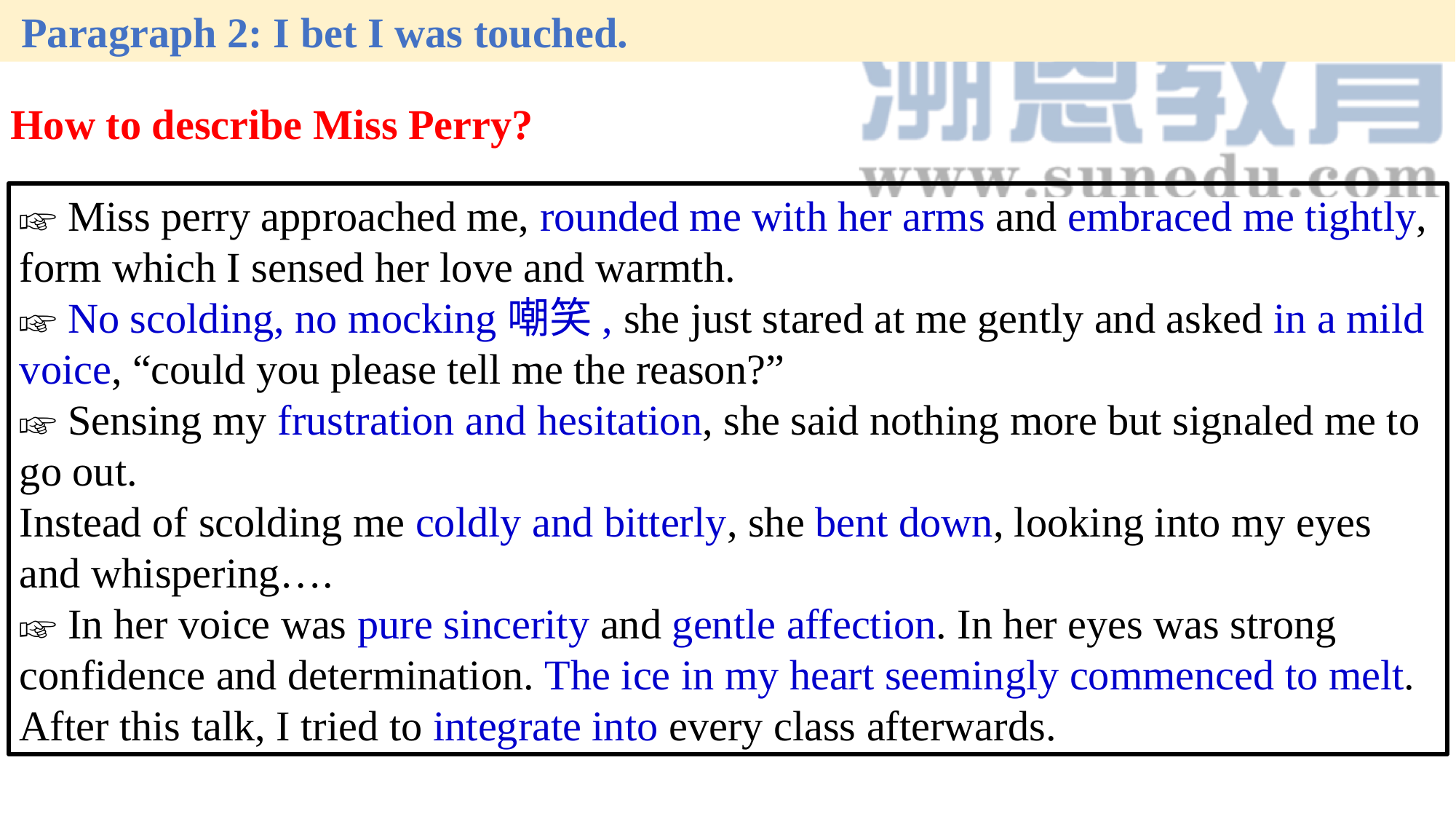

Paragraph 2: I bet I was touched.
How to describe Miss Perry?
☞ Miss perry approached me, rounded me with her arms and embraced me tightly, form which I sensed her love and warmth.
☞ No scolding, no mocking嘲笑, she just stared at me gently and asked in a mild voice, “could you please tell me the reason?”
☞ Sensing my frustration and hesitation, she said nothing more but signaled me to go out.
Instead of scolding me coldly and bitterly, she bent down, looking into my eyes and whispering….
☞ In her voice was pure sincerity and gentle affection. In her eyes was strong confidence and determination. The ice in my heart seemingly commenced to melt. After this talk, I tried to integrate into every class afterwards.